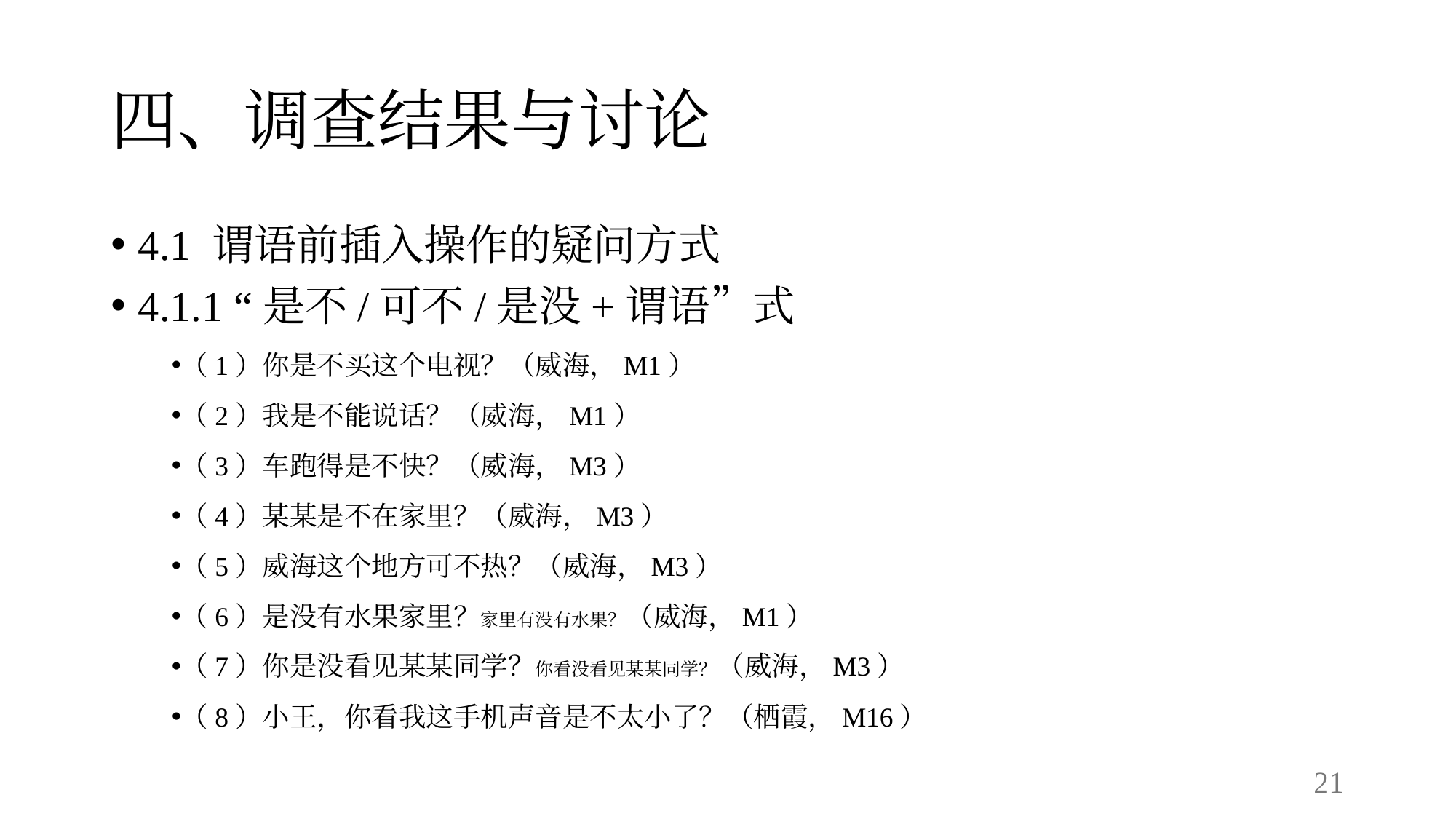

# 四、调查结果与讨论
4.1 谓语前插入操作的疑问方式
4.1.1 “是不/可不/是没+谓语”式
（1）你是不买这个电视？（威海，M1）
（2）我是不能说话？（威海，M1）
（3）车跑得是不快？（威海，M3）
（4）某某是不在家里？（威海，M3）
（5）威海这个地方可不热？（威海，M3）
（6）是没有水果家里？家里有没有水果？（威海，M1）
（7）你是没看见某某同学？你看没看见某某同学？（威海，M3）
（8）小王，你看我这手机声音是不太小了？（栖霞，M16）

21